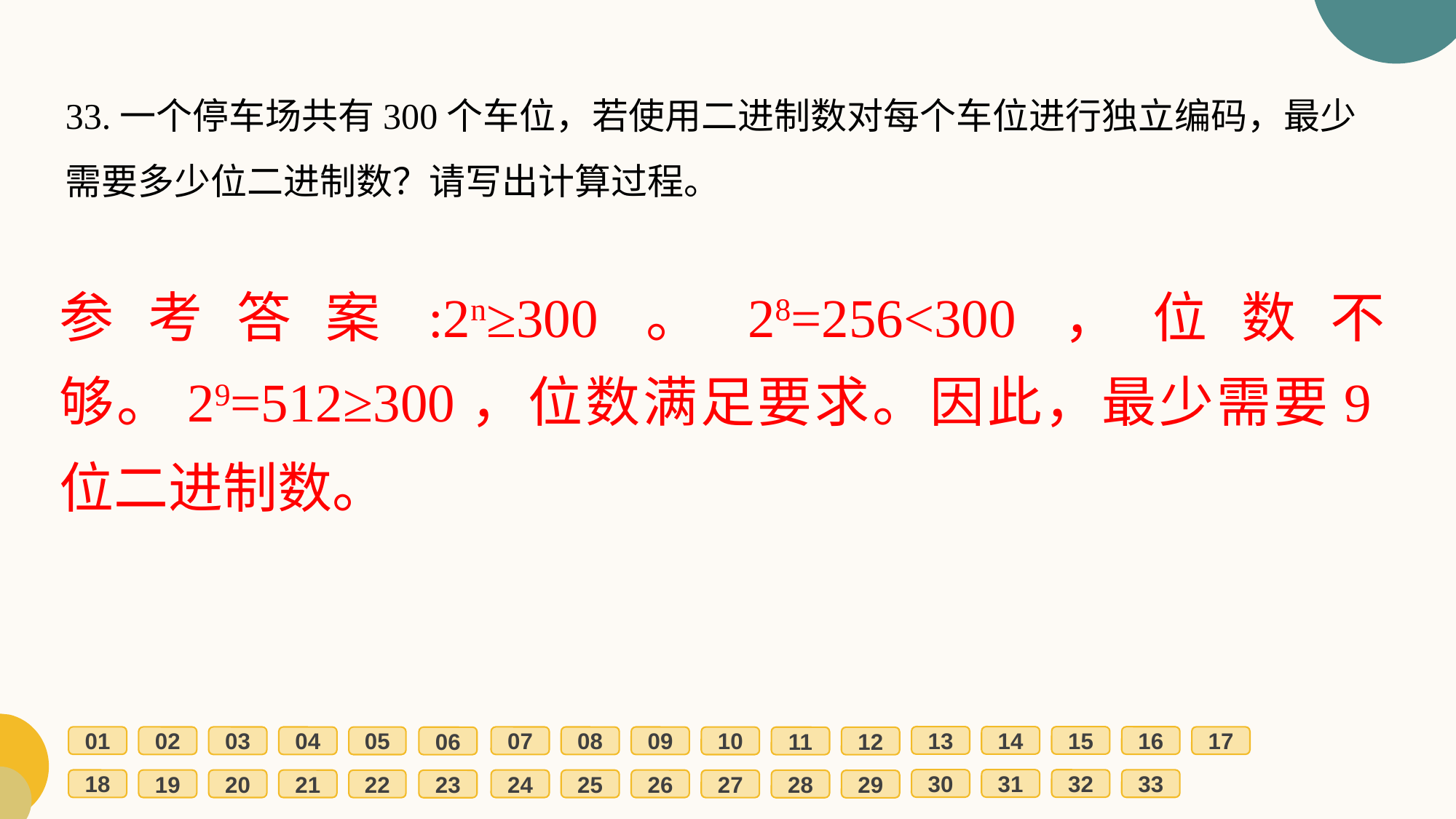

33.一个停车场共有300个车位，若使用二进制数对每个车位进行独立编码，最少需要多少位二进制数？请写出计算过程。
参考答案:2n≥300。28=256<300，位数不够。29=512≥300，位数满足要求。因此，最少需要9位二进制数。